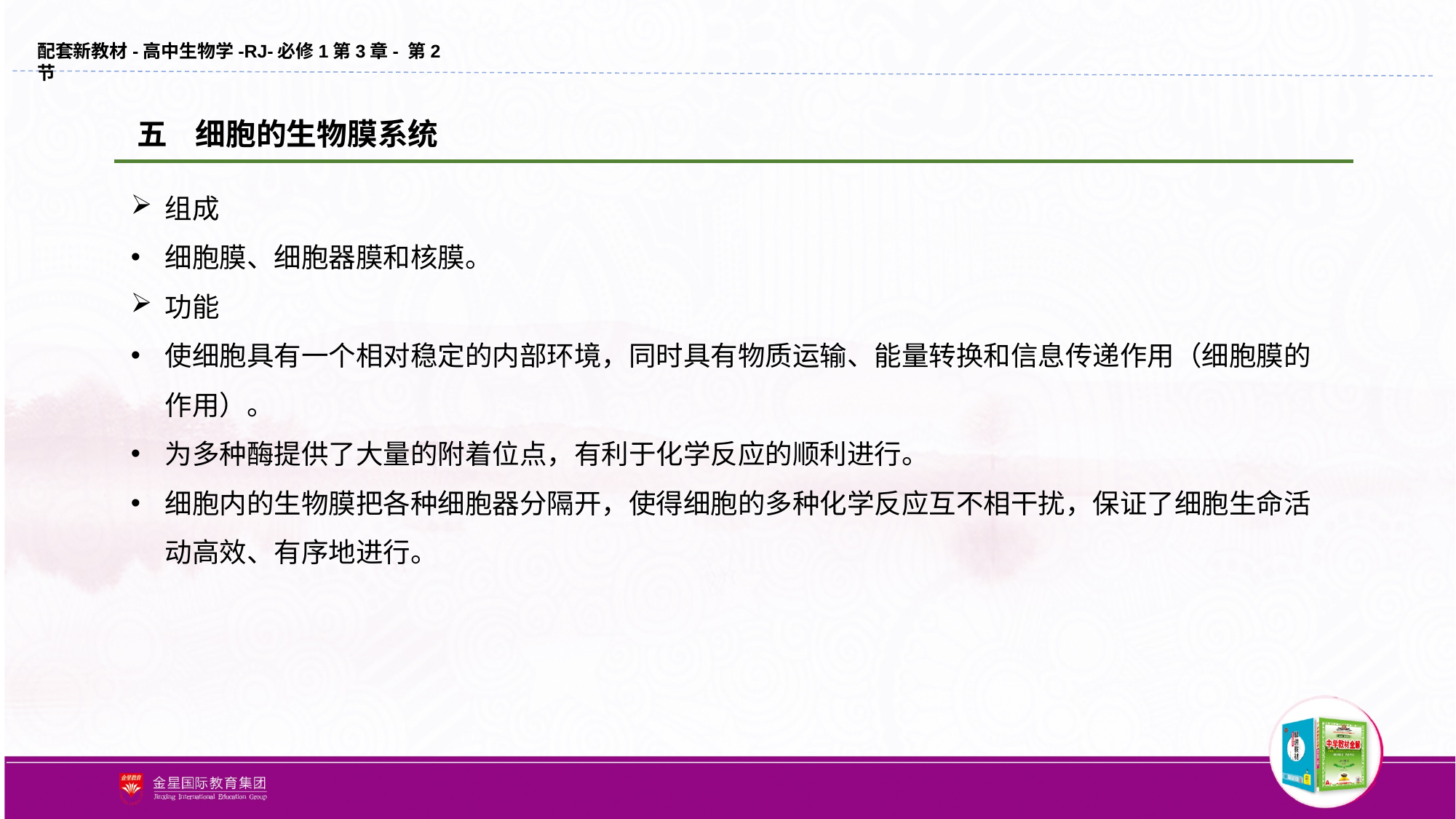

五    细胞的生物膜系统
组成
细胞膜、细胞器膜和核膜。
功能
使细胞具有一个相对稳定的内部环境，同时具有物质运输、能量转换和信息传递作用（细胞膜的作用）。
为多种酶提供了大量的附着位点，有利于化学反应的顺利进行。
细胞内的生物膜把各种细胞器分隔开，使得细胞的多种化学反应互不相干扰，保证了细胞生命活动高效、有序地进行。